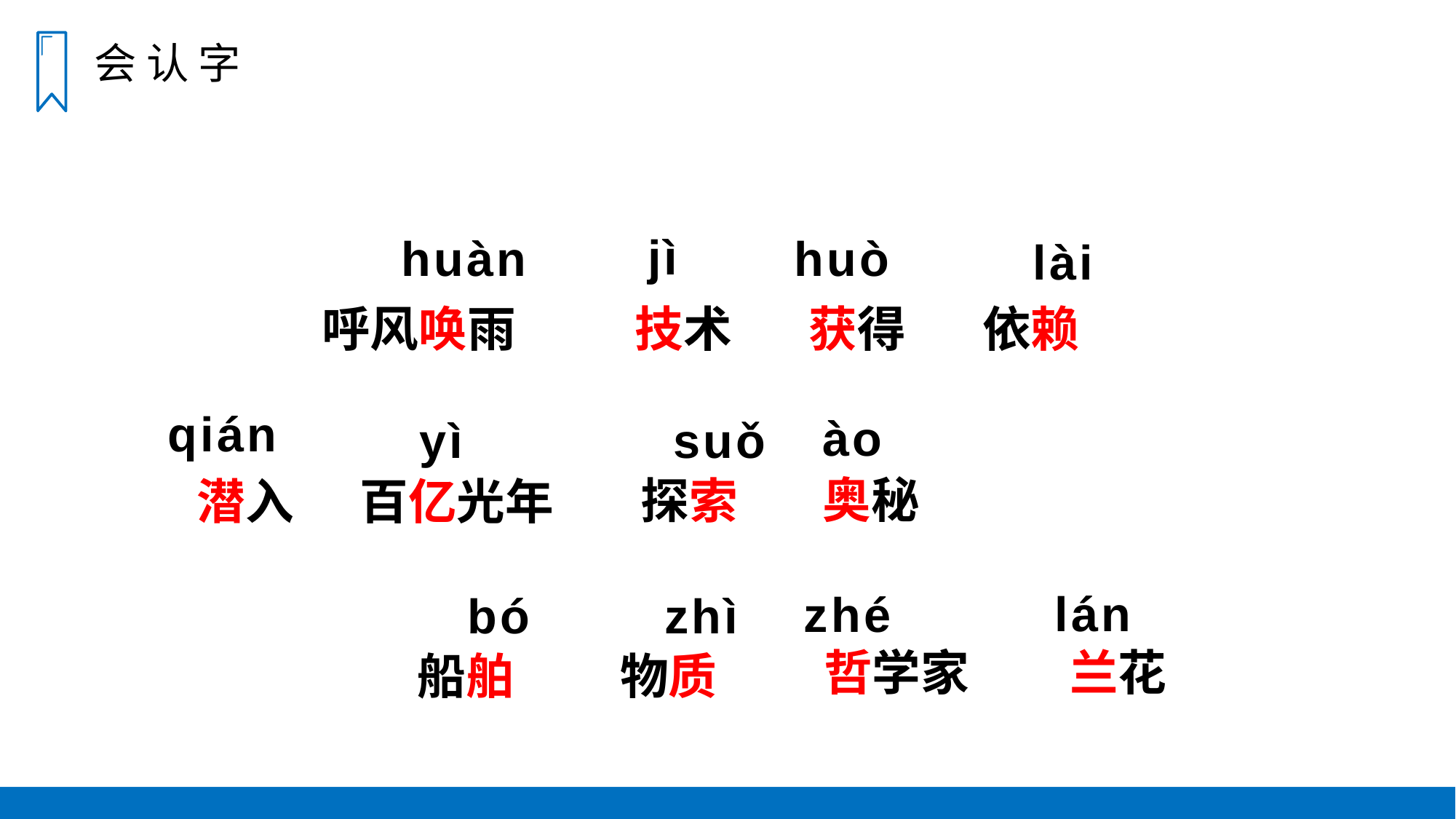

会 认 字
jì
huàn
huò
lài
呼风唤雨
技术
获得
依赖
qián
ào
yì
suǒ
奥秘
探索
潜入
百亿光年
lán
zhé
bó
zhì
哲学家
兰花
船舶
物质